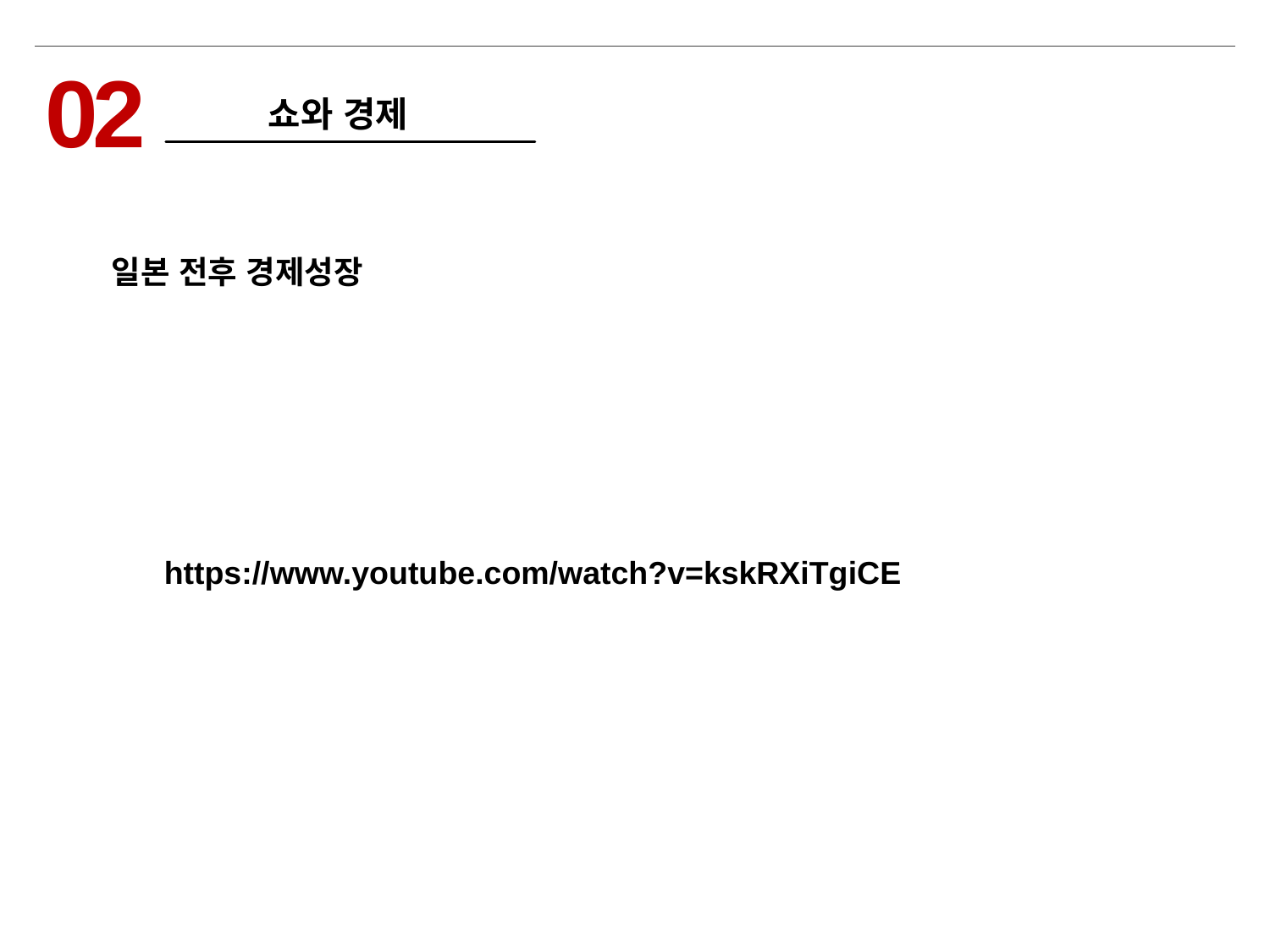

02
쇼와 경제
일본 전후 경제성장
https://www.youtube.com/watch?v=kskRXiTgiCE